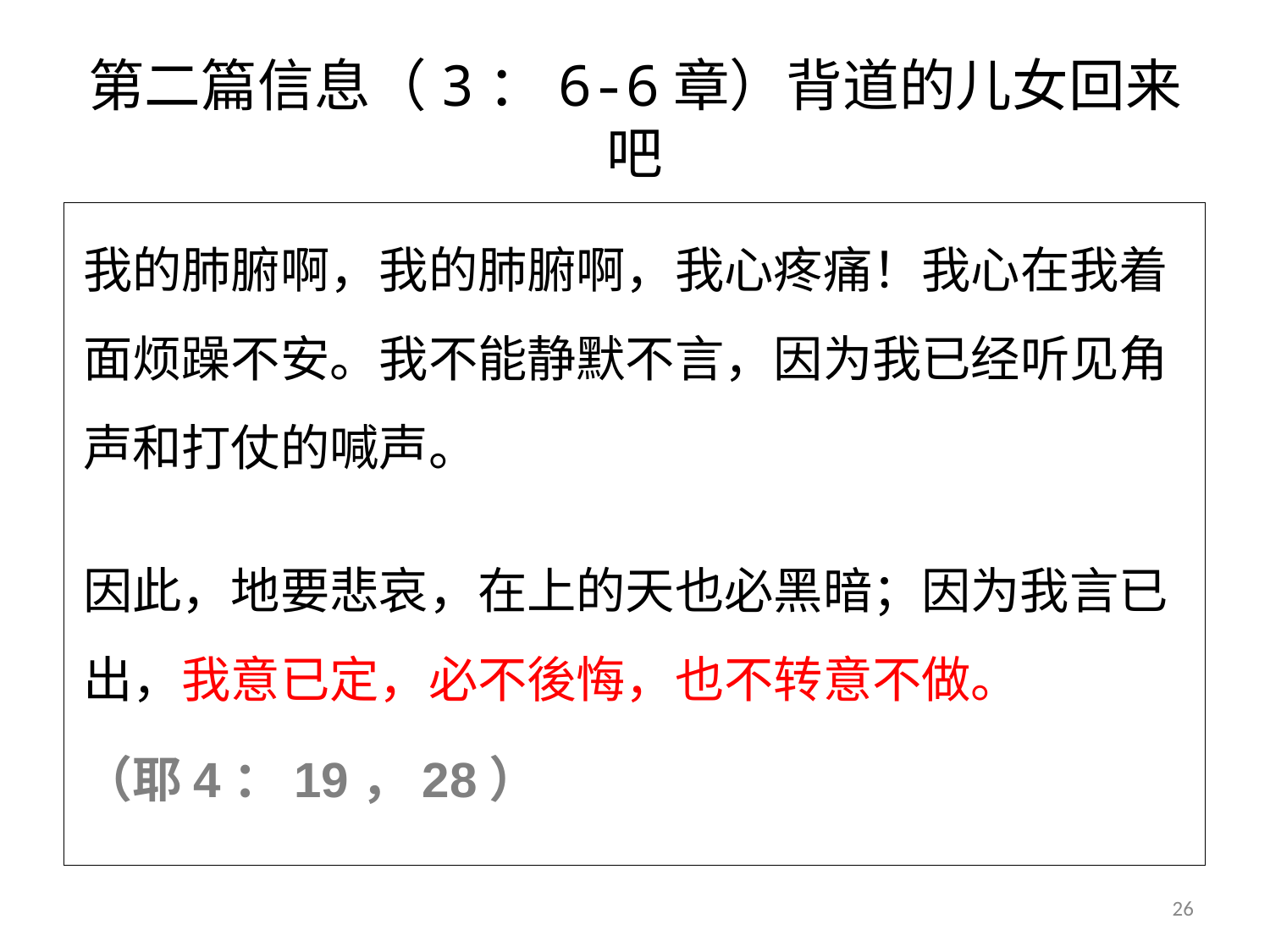

# 第二篇信息（3：6-6章）背道的儿女回来吧
我的肺腑啊，我的肺腑啊，我心疼痛！我心在我着面烦躁不安。我不能静默不言，因为我已经听见角声和打仗的喊声。

因此，地要悲哀，在上的天也必黑暗；因为我言已出，我意已定，必不後悔，也不转意不做。
（耶4：19，28）
26